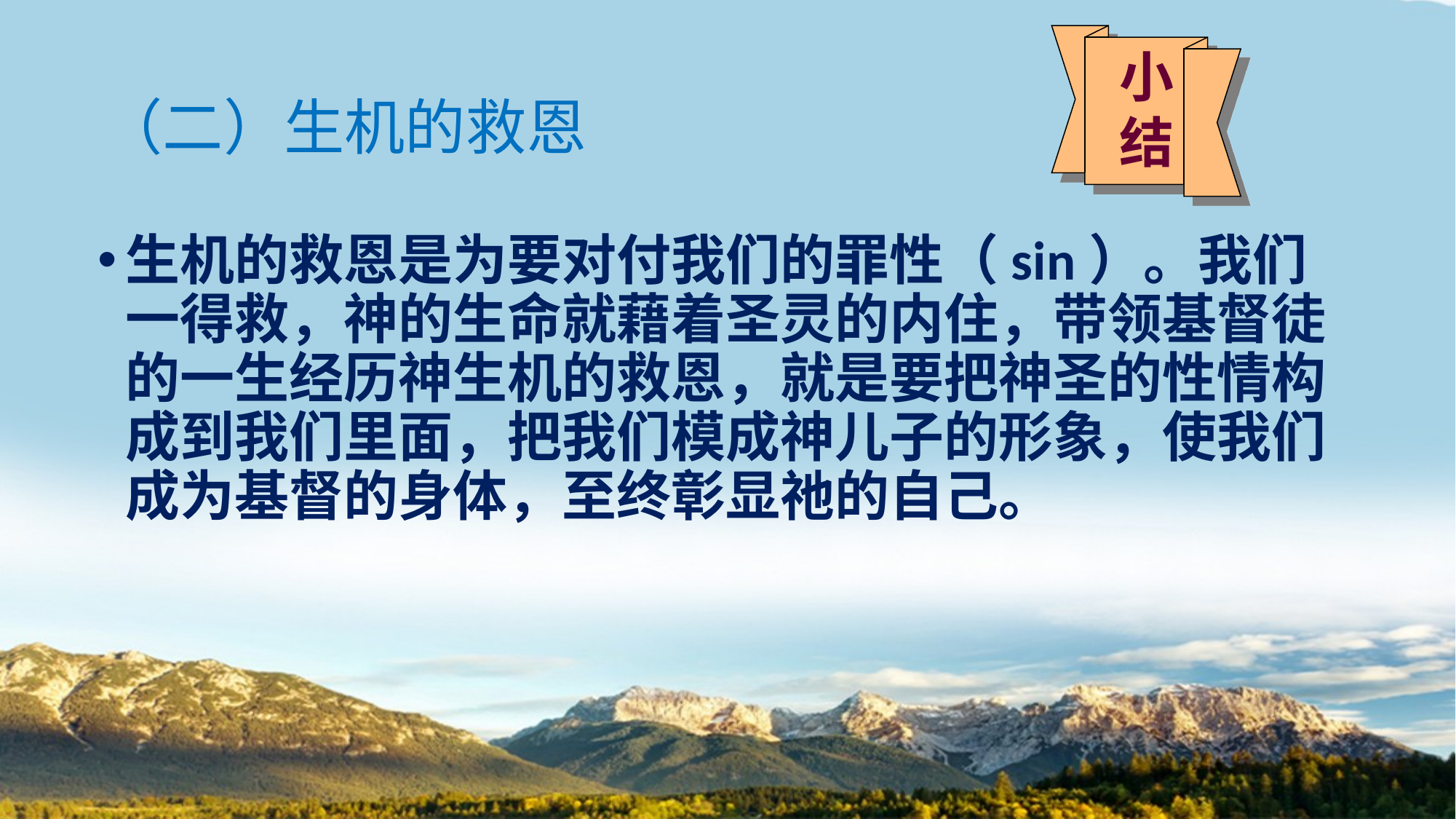

小结
（二）生机的救恩
生机的救恩是为要对付我们的罪性（sin）。我们一得救，神的生命就藉着圣灵的内住，带领基督徒的一生经历神生机的救恩，就是要把神圣的性情构成到我们里面，把我们模成神儿子的形象，使我们成为基督的身体，至终彰显祂的自己。